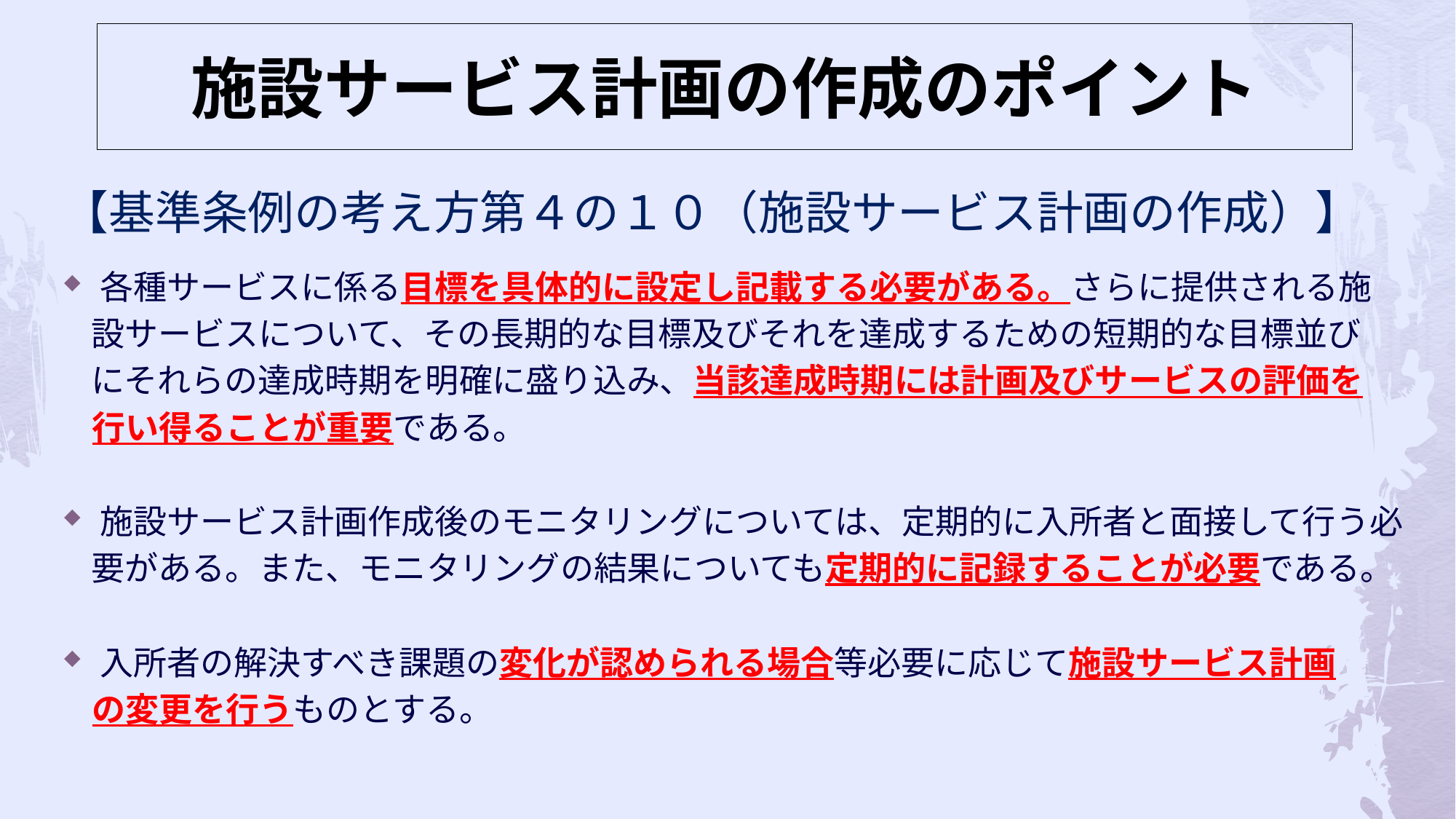

# 施設サービス計画の作成のポイント
【基準条例の考え方第４の１０（施設サービス計画の作成）】

各種サービスに係る目標を具体的に設定し記載する必要がある。さらに提供される施
   設サービスについて、その長期的な目標及びそれを達成するための短期的な目標並び
   にそれらの達成時期を明確に盛り込み、当該達成時期には計画及びサービスの評価を
   行い得ることが重要である。

施設サービス計画作成後のモニタリングについては、定期的に入所者と面接して行う必
   要がある。また、モニタリングの結果についても定期的に記録することが必要である。

入所者の解決すべき課題の変化が認められる場合等必要に応じて施設サービス計画
   の変更を行うものとする。